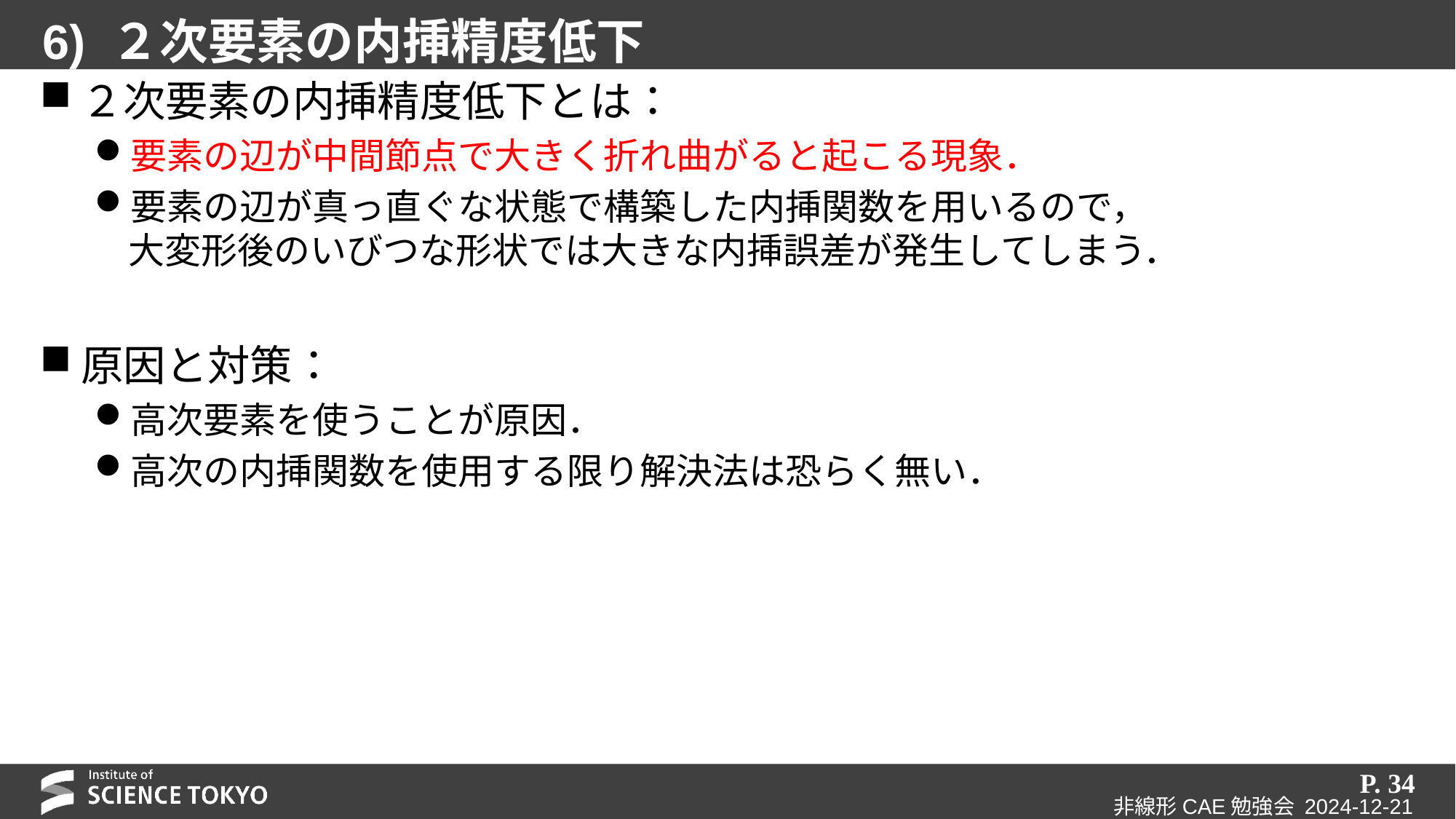

# 6) ２次要素の内挿精度低下
２次要素の内挿精度低下とは：
要素の辺が中間節点で大きく折れ曲がると起こる現象．
要素の辺が真っ直ぐな状態で構築した内挿関数を用いるので，
大変形後のいびつな形状では大きな内挿誤差が発生してしまう．

原因と対策：
高次要素を使うことが原因．
高次の内挿関数を使用する限り解決法は恐らく無い．

P. 34